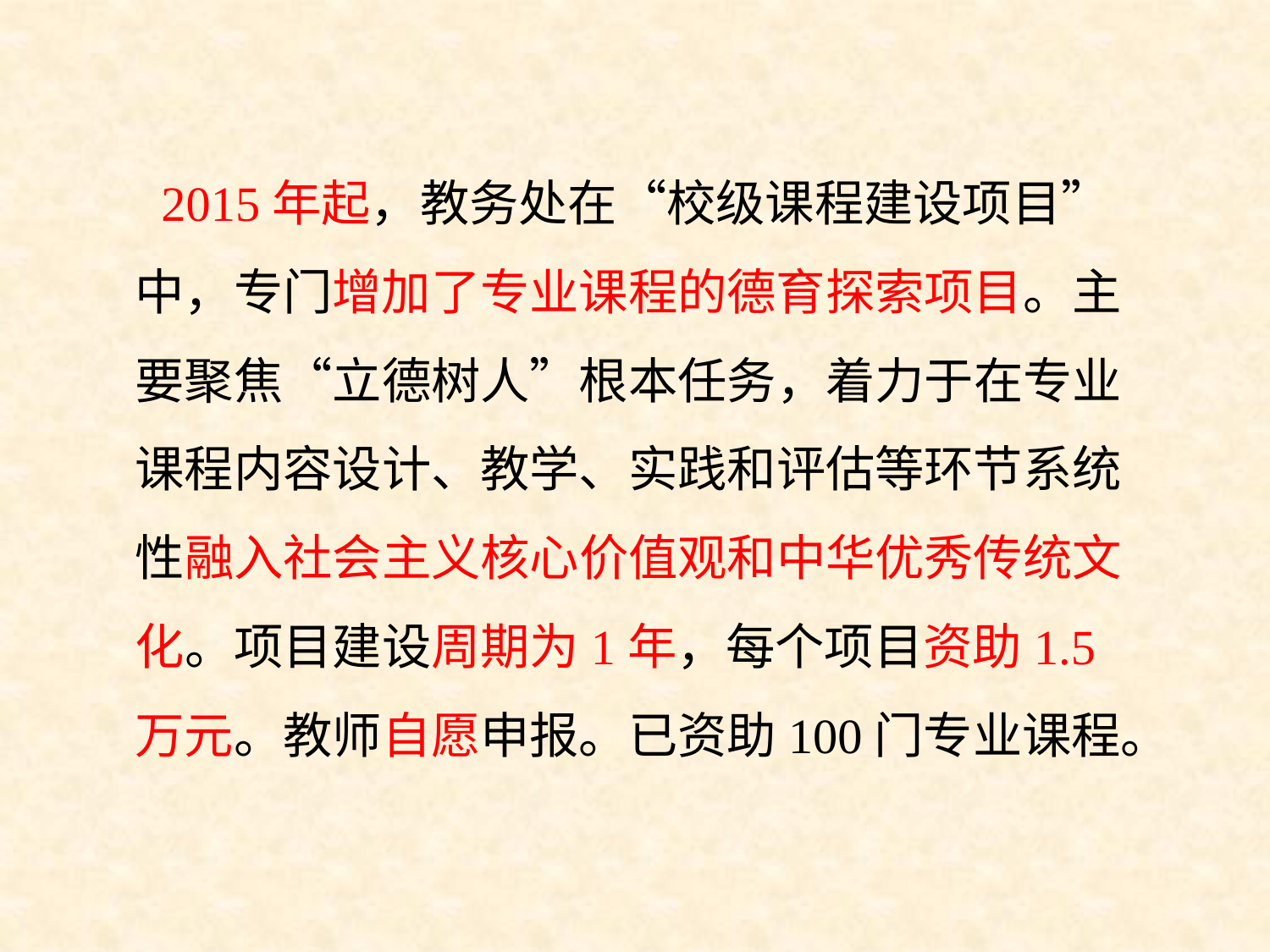

2015年起，教务处在“校级课程建设项目”中，专门增加了专业课程的德育探索项目。主要聚焦“立德树人”根本任务，着力于在专业课程内容设计、教学、实践和评估等环节系统性融入社会主义核心价值观和中华优秀传统文化。项目建设周期为1年，每个项目资助1.5万元。教师自愿申报。已资助100门专业课程。

18